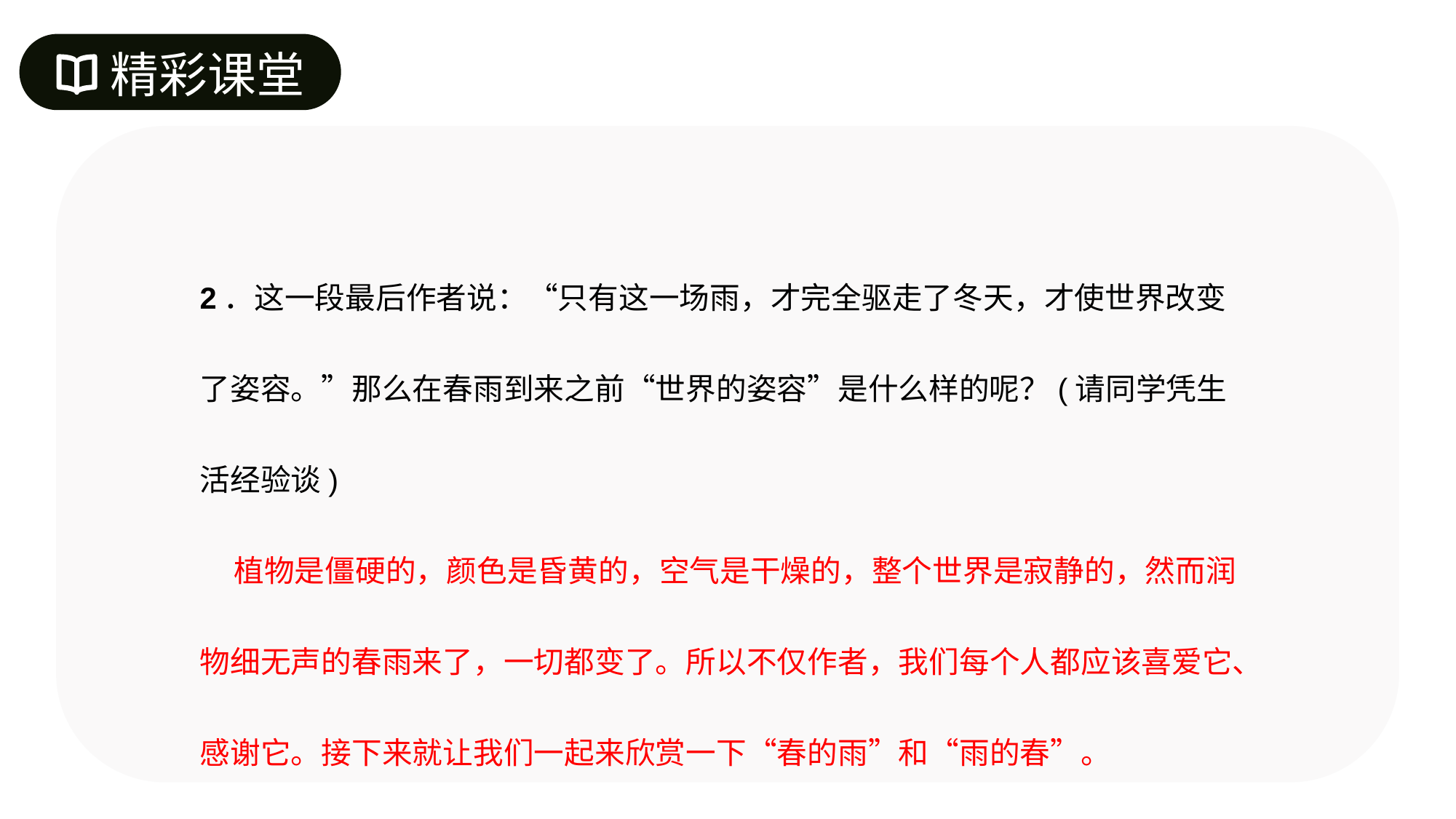

精彩课堂

2．这一段最后作者说：“只有这一场雨，才完全驱走了冬天，才使世界改变了姿容。”那么在春雨到来之前“世界的姿容”是什么样的呢？(请同学凭生活经验谈)
    植物是僵硬的，颜色是昏黄的，空气是干燥的，整个世界是寂静的，然而润物细无声的春雨来了，一切都变了。所以不仅作者，我们每个人都应该喜爱它、感谢它。接下来就让我们一起来欣赏一下“春的雨”和“雨的春”。